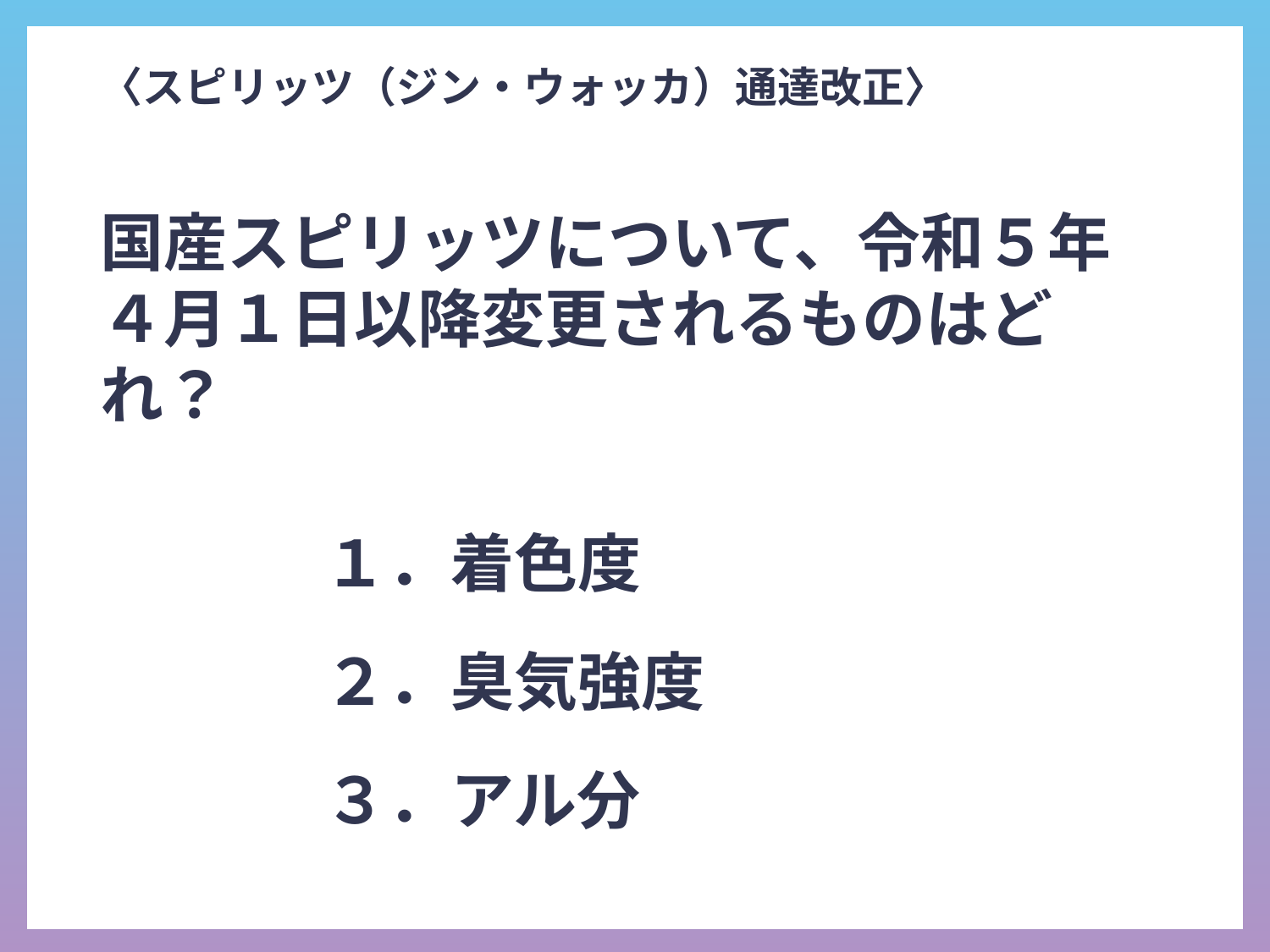

# 〈スピリッツ（ジン・ウォッカ）通達改正〉
国産スピリッツについて、令和５年４月１日以降変更されるものはどれ？
　　　１．着色度

　　　２．臭気強度

　　　３．アル分